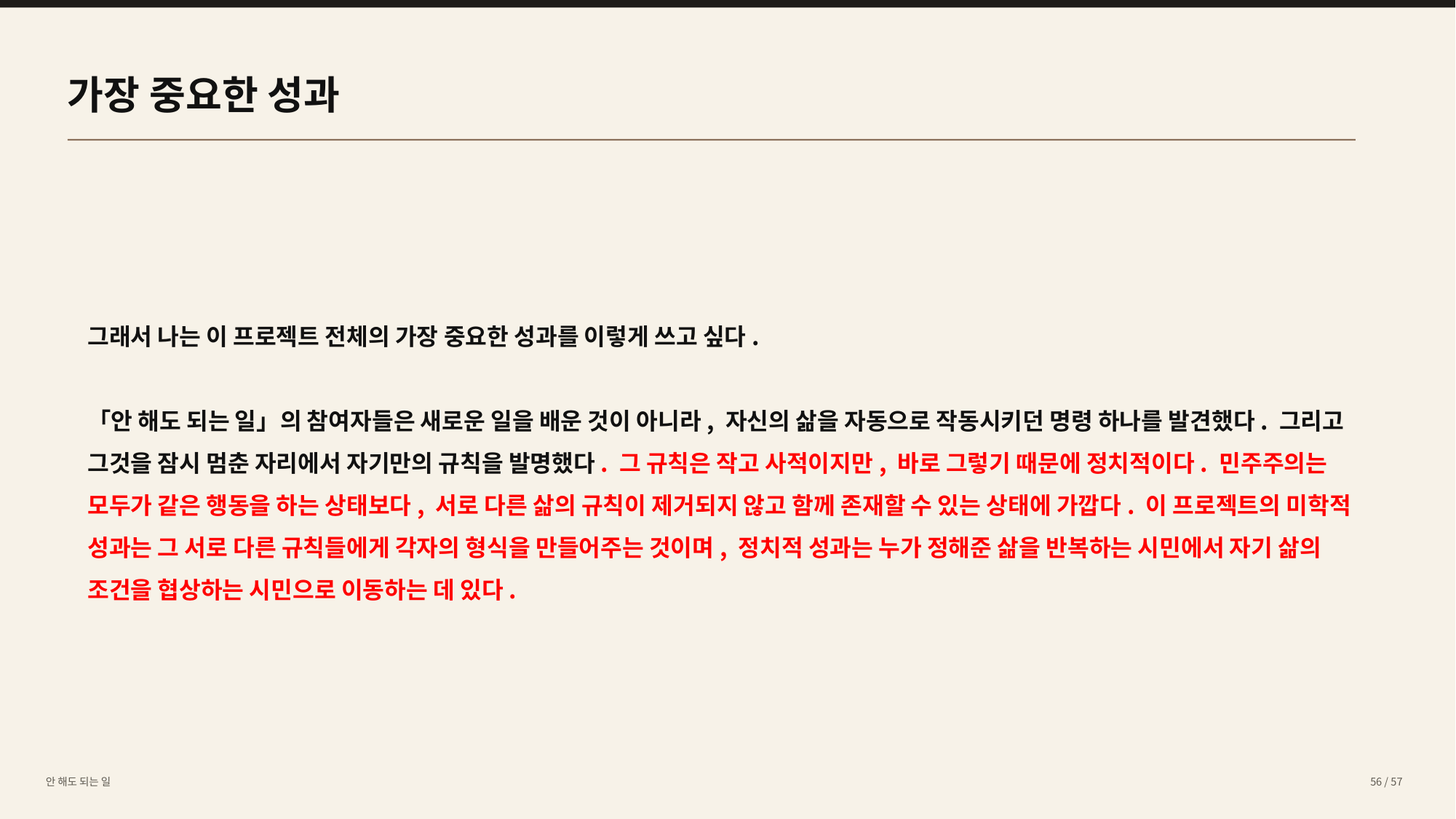

가장 중요한 성과

그래서 나는 이 프로젝트 전체의 가장 중요한 성과를 이렇게 쓰고 싶다.

「안 해도 되는 일」의 참여자들은 새로운 일을 배운 것이 아니라, 자신의 삶을 자동으로 작동시키던 명령 하나를 발견했다. 그리고 그것을 잠시 멈춘 자리에서 자기만의 규칙을 발명했다. 그 규칙은 작고 사적이지만, 바로 그렇기 때문에 정치적이다. 민주주의는 모두가 같은 행동을 하는 상태보다, 서로 다른 삶의 규칙이 제거되지 않고 함께 존재할 수 있는 상태에 가깝다. 이 프로젝트의 미학적 성과는 그 서로 다른 규칙들에게 각자의 형식을 만들어주는 것이며, 정치적 성과는 누가 정해준 삶을 반복하는 시민에서 자기 삶의 조건을 협상하는 시민으로 이동하는 데 있다.
안 해도 되는 일
56 / 57